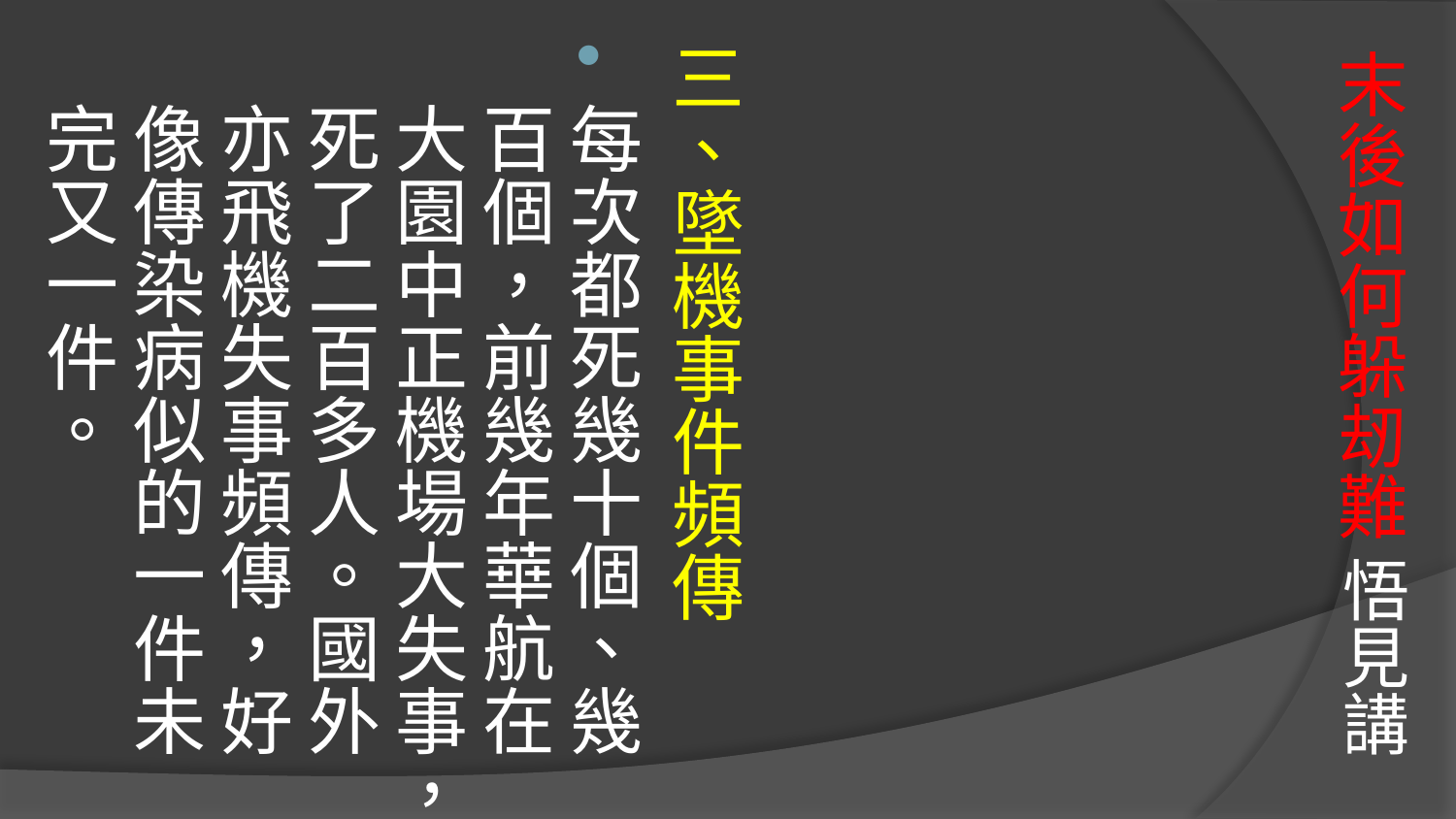

# 末後如何躲刼難 悟見講
三、墜機事件頻傳
每次都死幾十個、幾百個，前幾年華航在大園中正機場大失事，死了二百多人。國外亦飛機失事頻傳，好像傳染病似的一件未完又一件。